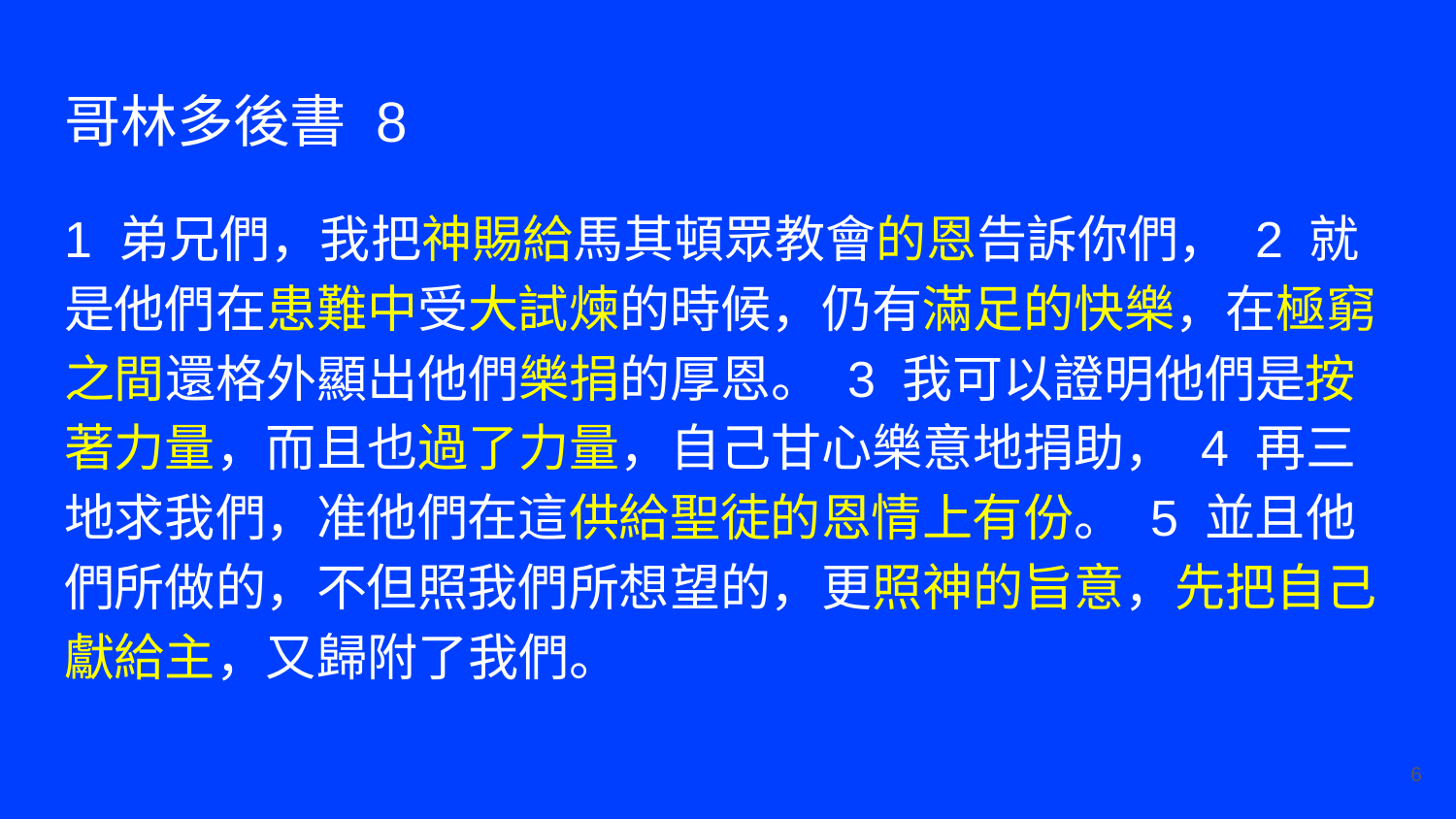

# 哥林多後書 8
1 弟兄們，我把神賜給馬其頓眾教會的恩告訴你們， 2 就是他們在患難中受大試煉的時候，仍有滿足的快樂，在極窮之間還格外顯出他們樂捐的厚恩。 3 我可以證明他們是按著力量，而且也過了力量，自己甘心樂意地捐助， 4 再三地求我們，准他們在這供給聖徒的恩情上有份。 5 並且他們所做的，不但照我們所想望的，更照神的旨意，先把自己獻給主，又歸附了我們。
6